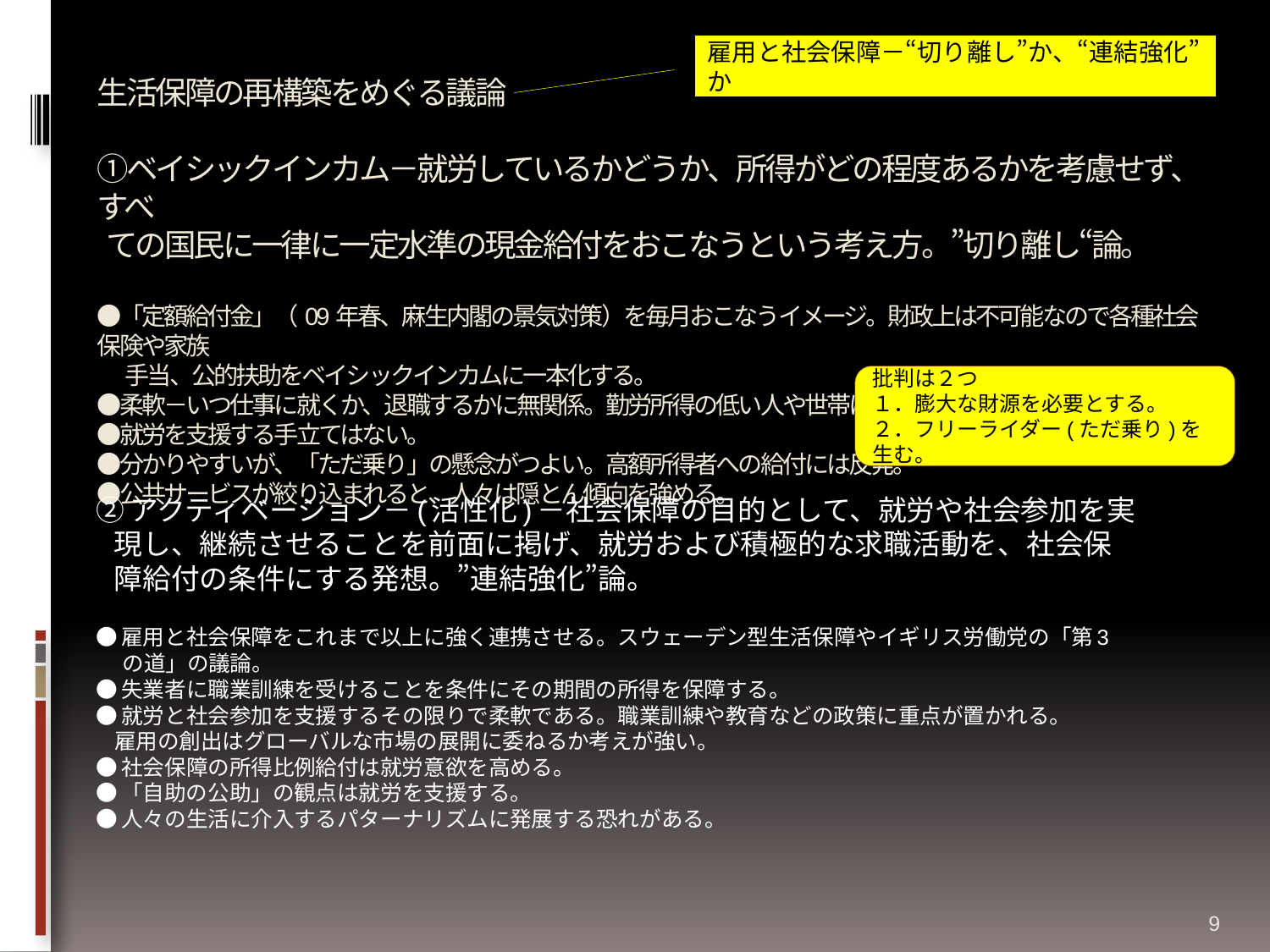

雇用と社会保障－“切り離し”か、“連結強化”か
# 生活保障の再構築をめぐる議論 ①ベイシックインカム－就労しているかどうか、所得がどの程度あるかを考慮せず、すべ ての国民に一律に一定水準の現金給付をおこなうという考え方。”切り離し“論。 ●「定額給付金」（09年春、麻生内閣の景気対策）を毎月おこなうイメージ。財政上は不可能なので各種社会保険や家族 　  手当、公的扶助をベイシックインカムに一本化する。 ●柔軟－いつ仕事に就くか、退職するかに無関係。勤労所得の低い人や世帯に対しては補完的な所得となる。 ●就労を支援する手立てはない。 ●分かりやすいが、「ただ乗り」の懸念がつよい。高額所得者への給付には反発。 ●公共サービスが絞り込まれると、人々は隠とん傾向を強める。
批判は２つ
１．膨大な財源を必要とする。
２．フリーライダー(ただ乗り)を生む。
②アクティベーション－(活性化)－社会保障の目的として、就労や社会参加を実
  現し、継続させることを前面に掲げ、就労および積極的な求職活動を、社会保
  障給付の条件にする発想。”連結強化”論。

●雇用と社会保障をこれまで以上に強く連携させる。スウェーデン型生活保障やイギリス労働党の「第3
　 の道」の議論。
●失業者に職業訓練を受けることを条件にその期間の所得を保障する。
●就労と社会参加を支援するその限りで柔軟である。職業訓練や教育などの政策に重点が置かれる。
   雇用の創出はグローバルな市場の展開に委ねるか考えが強い。
●社会保障の所得比例給付は就労意欲を高める。
●「自助の公助」の観点は就労を支援する。
●人々の生活に介入するパターナリズムに発展する恐れがある。
9